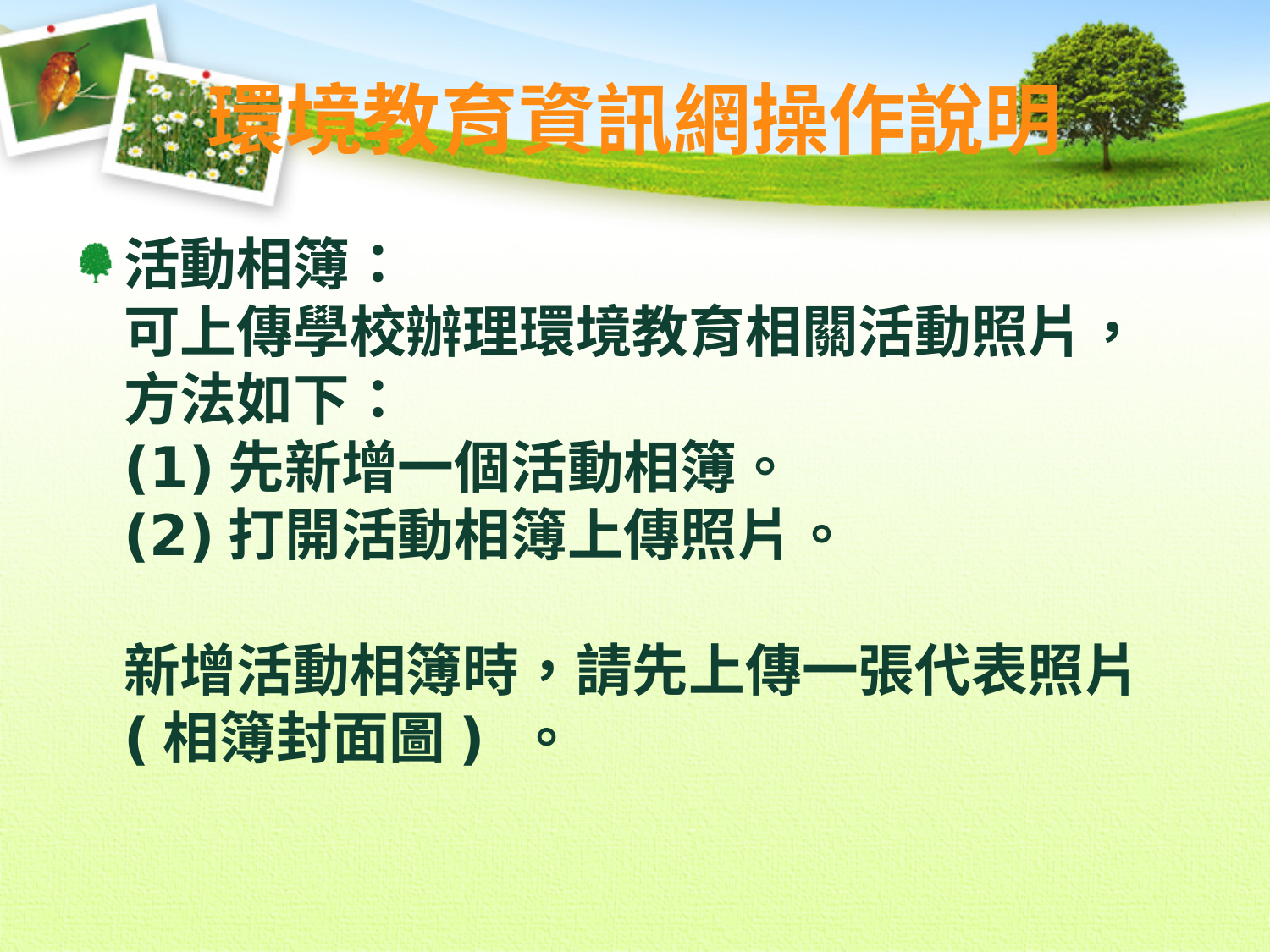

# 環境教育資訊網操作說明
活動相簿：
可上傳學校辦理環境教育相關活動照片，方法如下：
(1)先新增一個活動相簿。
(2)打開活動相簿上傳照片。
新增活動相簿時，請先上傳一張代表照片(相簿封面圖) 。